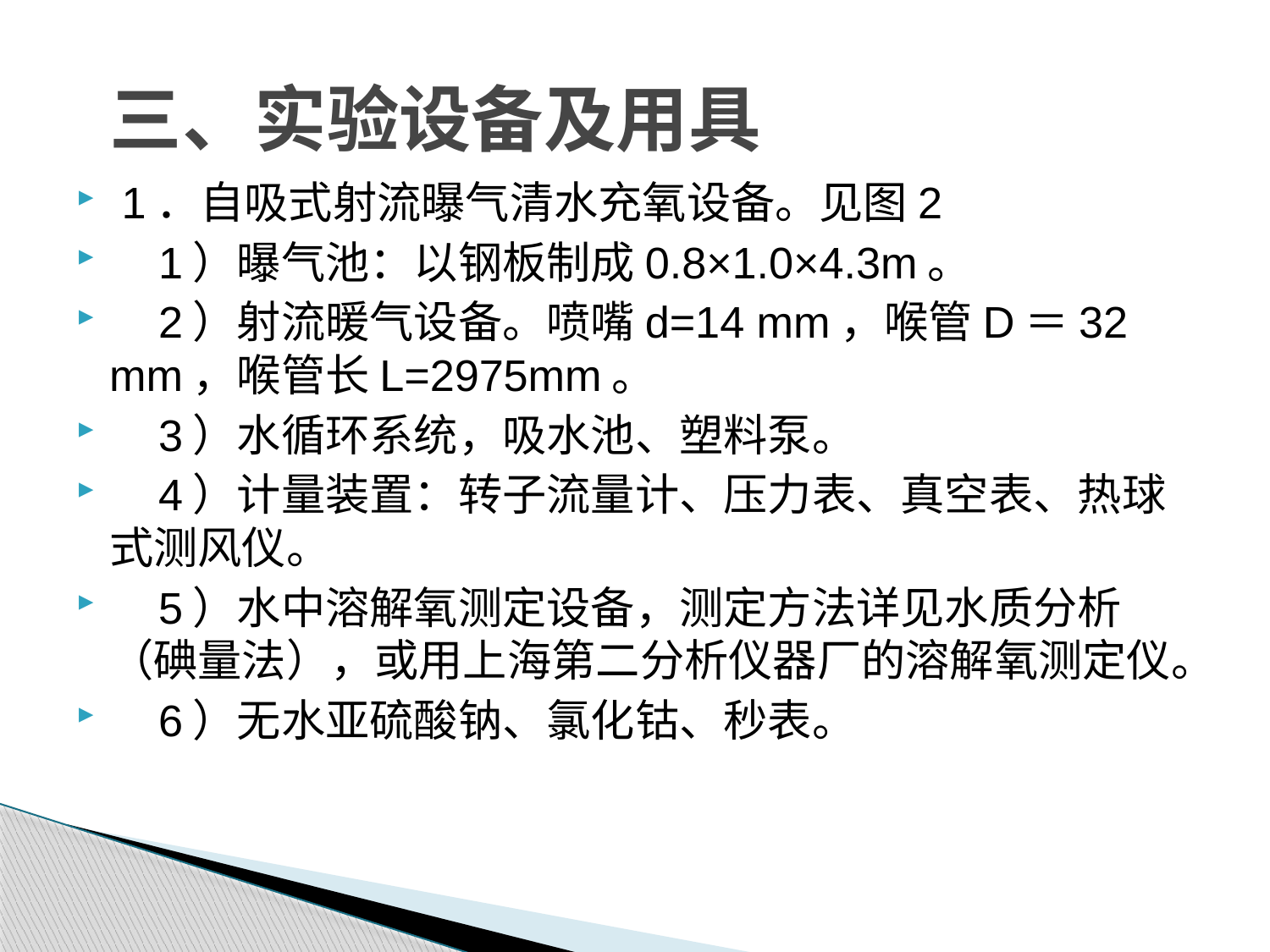

# 三、实验设备及用具
 1．自吸式射流曝气清水充氧设备。见图2
    1）曝气池：以钢板制成0.8×1.0×4.3m。
    2）射流暖气设备。喷嘴d=14 mm，喉管D＝32 mm，喉管长L=2975mm。
    3）水循环系统，吸水池、塑料泵。
    4）计量装置：转子流量计、压力表、真空表、热球式测风仪。
    5）水中溶解氧测定设备，测定方法详见水质分析（碘量法），或用上海第二分析仪器厂的溶解氧测定仪。
    6）无水亚硫酸钠、氯化钴、秒表。